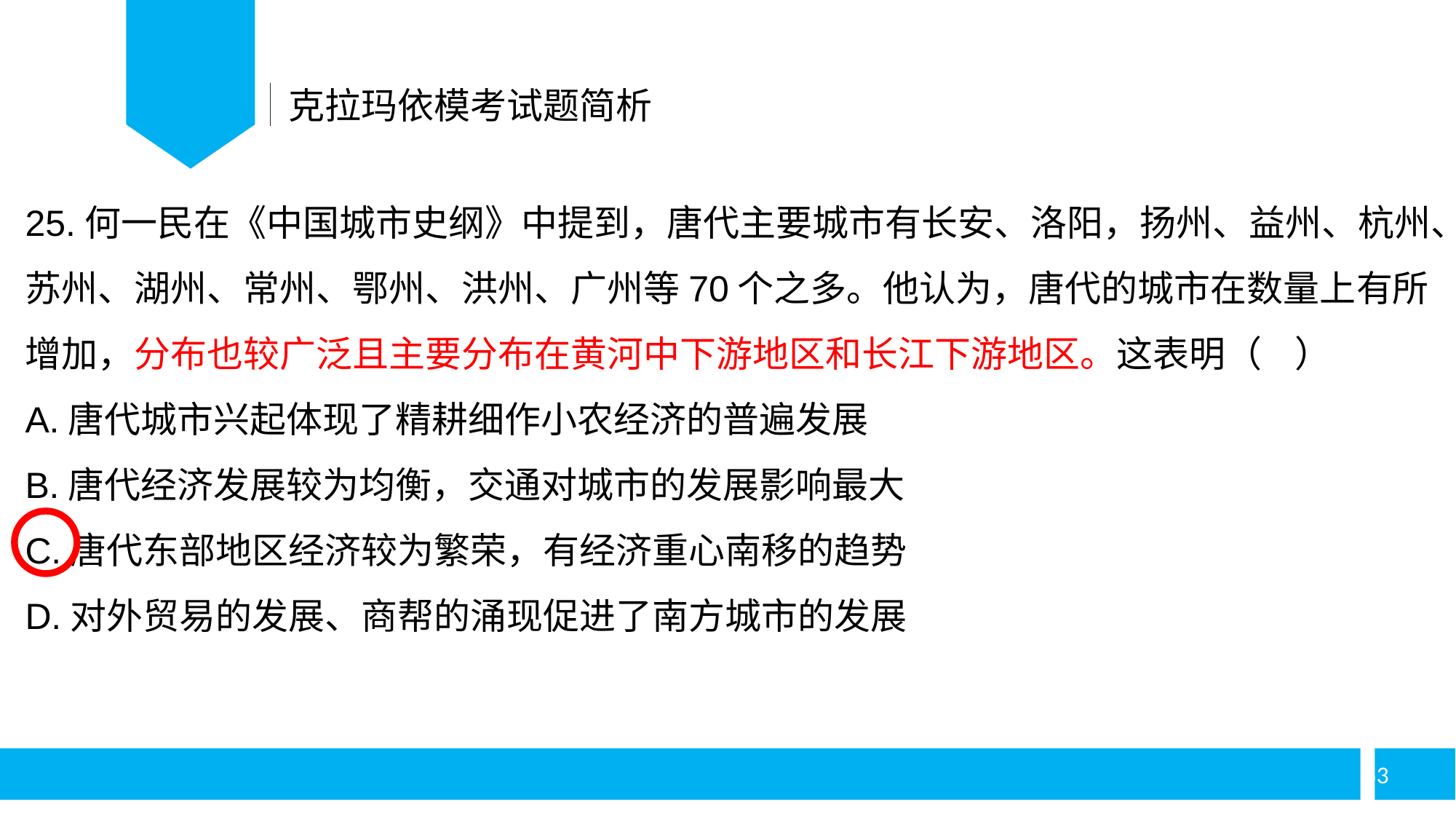

克拉玛依模考试题简析
25.何一民在《中国城市史纲》中提到，唐代主要城市有长安、洛阳，扬州、益州、杭州、苏州、湖州、常州、鄂州、洪州、广州等70个之多。他认为，唐代的城市在数量上有所增加，分布也较广泛且主要分布在黄河中下游地区和长江下游地区。这表明（    ）
A.唐代城市兴起体现了精耕细作小农经济的普遍发展
B.唐代经济发展较为均衡，交通对城市的发展影响最大
C.唐代东部地区经济较为繁荣，有经济重心南移的趋势
D.对外贸易的发展、商帮的涌现促进了南方城市的发展